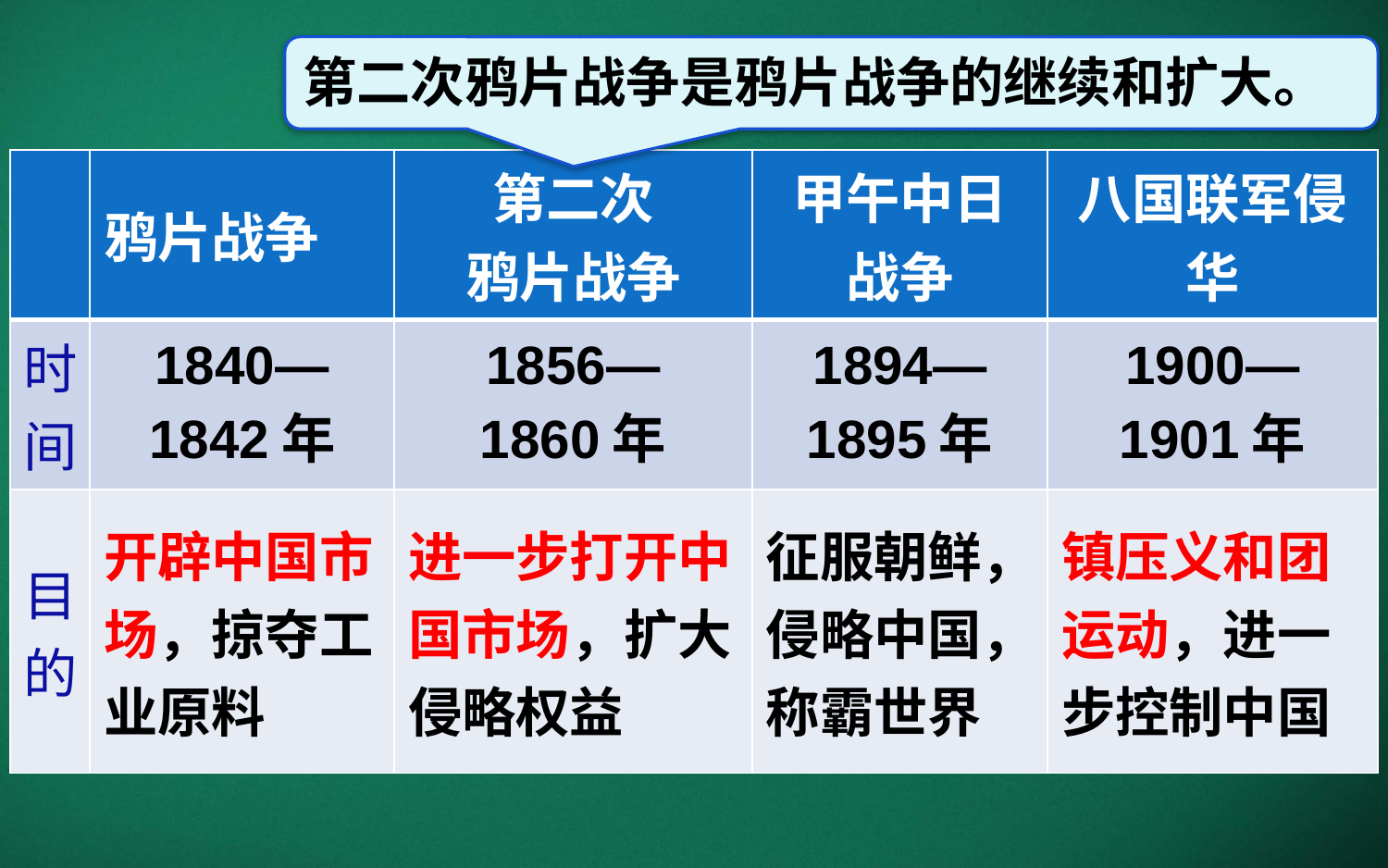

第二次鸦片战争是鸦片战争的继续和扩大。
|  | 鸦片战争 | 第二次 鸦片战争 | 甲午中日战争 | 八国联军侵华 |
| --- | --- | --- | --- | --- |
| 时间 | 1840— 1842年 | 1856— 1860年 | 1894— 1895年 | 1900— 1901年 |
| 目的 | 开辟中国市场，掠夺工业原料 | 进一步打开中国市场，扩大侵略权益 | 征服朝鲜，侵略中国，称霸世界 | 镇压义和团运动，进一步控制中国 |